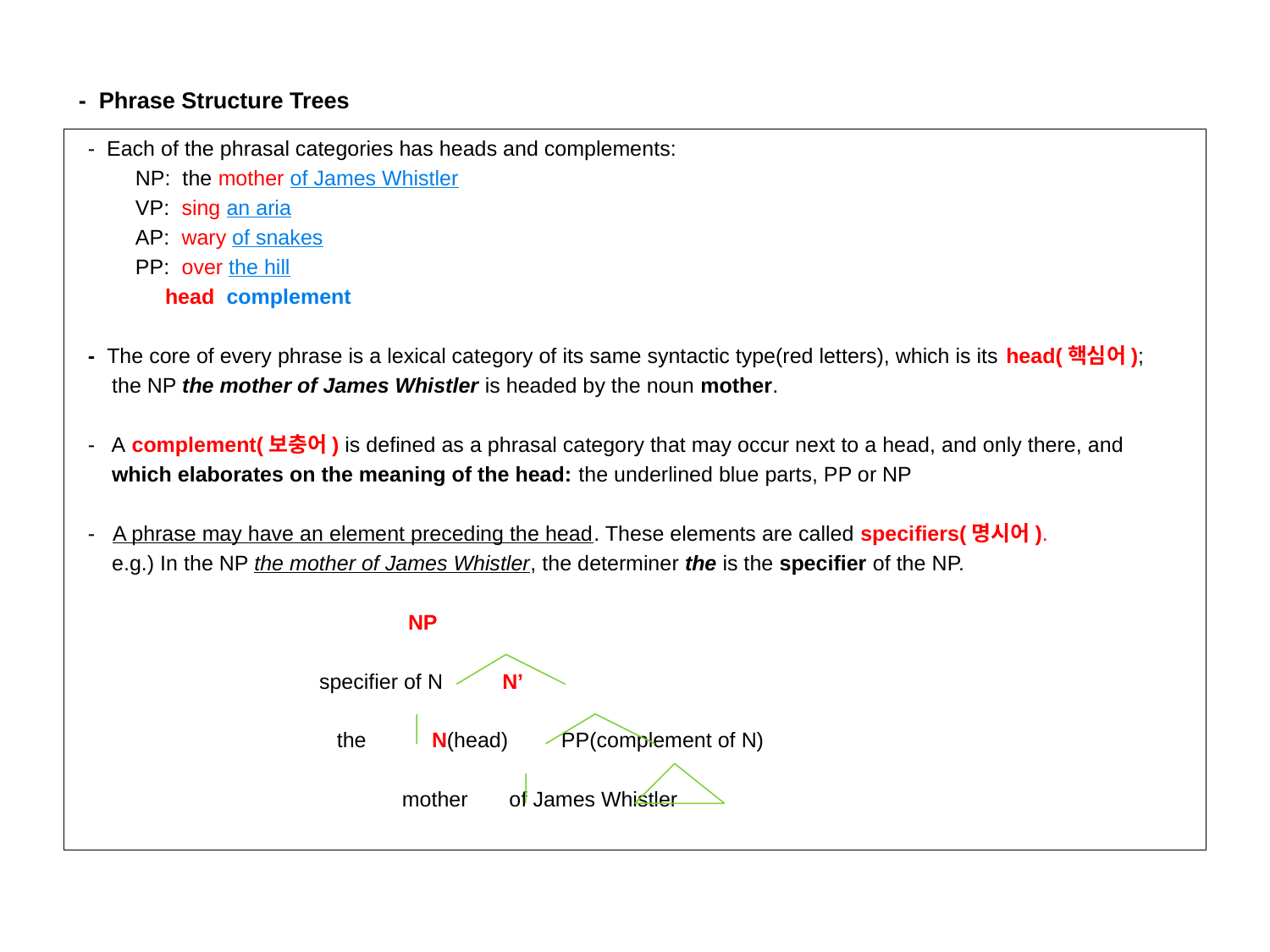

# -  Phrase Structure Trees
  -  Each of the phrasal categories has heads and complements:
          NP:  the mother of James Whistler
          VP:  sing an aria
          AP:  wary of snakes
          PP:  over the hill
               head  complement

  -  The core of every phrase is a lexical category of its same syntactic type(red letters), which is its head(핵심어);
      the NP the mother of James Whistler is headed by the noun mother.

  -   A complement(보충어) is defined as a phrasal category that may occur next to a head, and only there, and
      which elaborates on the meaning of the head: the underlined blue parts, PP or NP

  -   A phrase may have an element preceding the head. These elements are called specifiers(명시어).
      e.g.) In the NP the mother of James Whistler, the determiner the is the specifier of the NP.

                                                        NP

                                         specifier of N          N’

                                            the           N(head)         PP(complement of N)

                                                       mother       of James Whistler